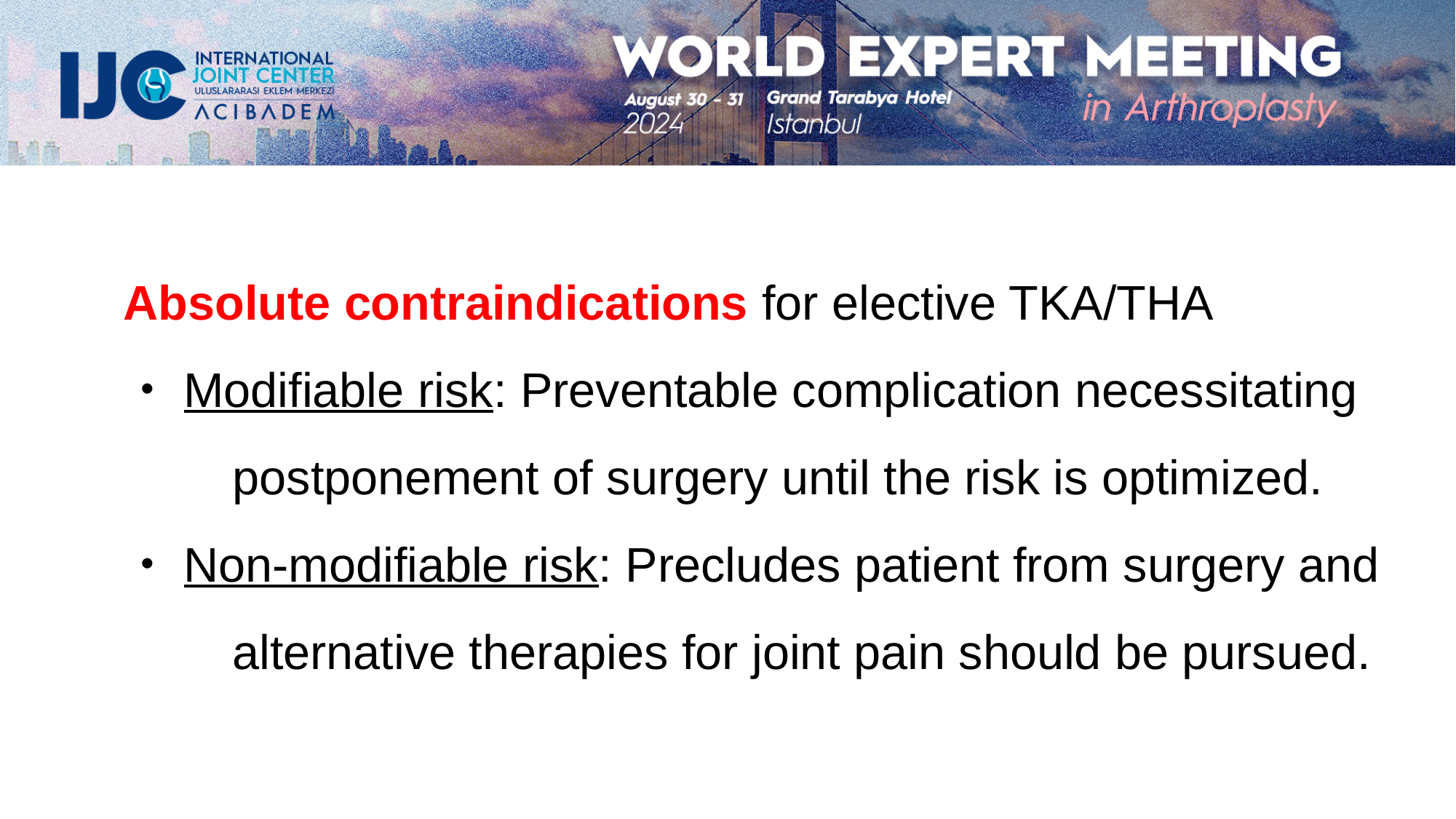

Mortality, Infection, VTE
# Absolute contraindications for elective TKA/THA ・Modifiable risk: Preventable complication necessitating 	postponement of surgery until the risk is optimized. ・Non-modifiable risk: Precludes patient from surgery and 	alternative therapies for joint pain should be pursued.